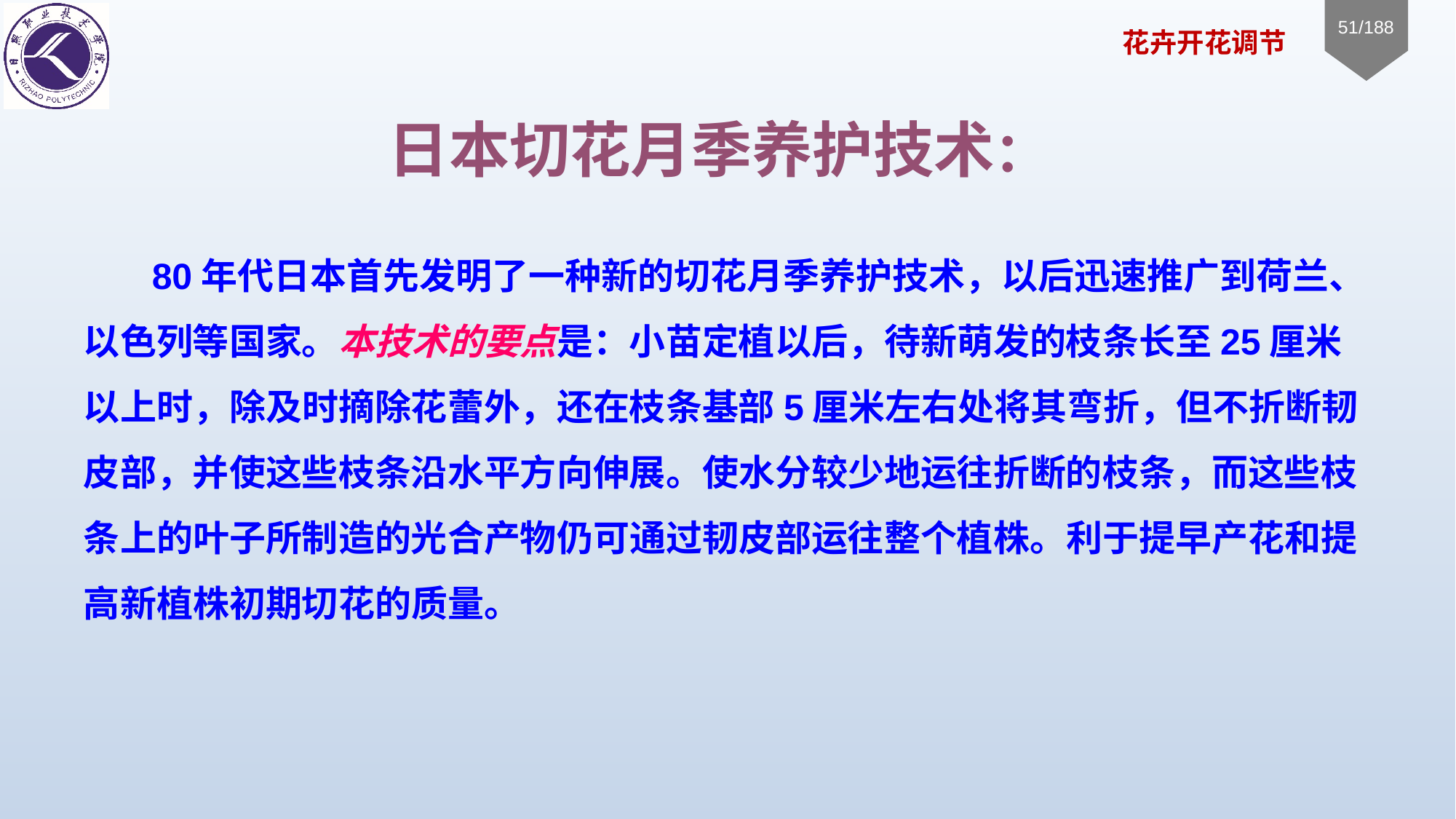

# 日本切花月季养护技术：
80年代日本首先发明了一种新的切花月季养护技术，以后迅速推广到荷兰、以色列等国家。本技术的要点是：小苗定植以后，待新萌发的枝条长至25厘米以上时，除及时摘除花蕾外，还在枝条基部5厘米左右处将其弯折，但不折断韧皮部，并使这些枝条沿水平方向伸展。使水分较少地运往折断的枝条，而这些枝条上的叶子所制造的光合产物仍可通过韧皮部运往整个植株。利于提早产花和提高新植株初期切花的质量。